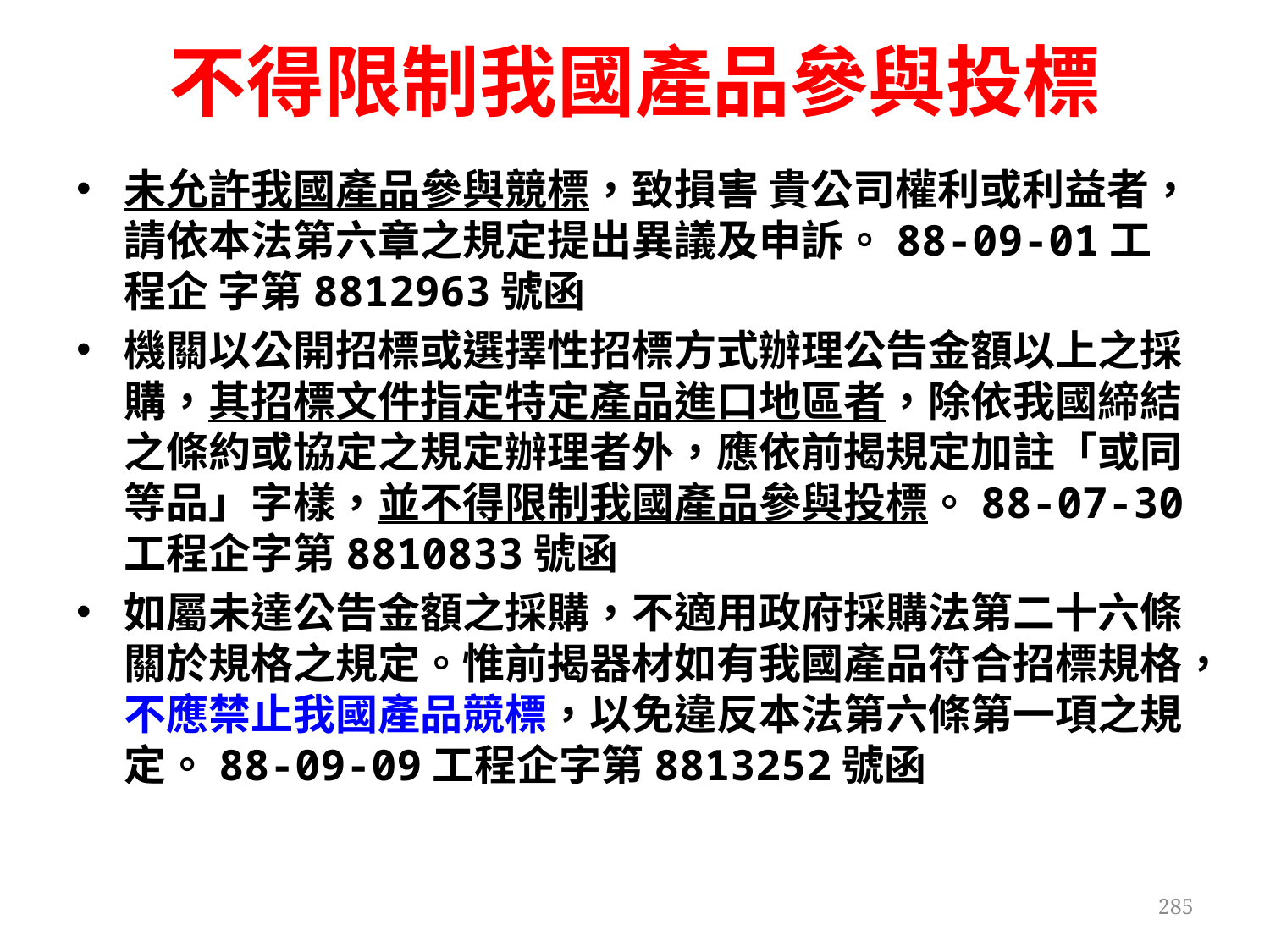

# 不得限制我國產品參與投標
未允許我國產品參與競標，致損害 貴公司權利或利益者，請依本法第六章之規定提出異議及申訴。88-09-01工程企 字第8812963號函
機關以公開招標或選擇性招標方式辦理公告金額以上之採購，其招標文件指定特定產品進口地區者，除依我國締結之條約或協定之規定辦理者外，應依前揭規定加註「或同等品」字樣，並不得限制我國產品參與投標。88-07-30工程企字第8810833號函
如屬未達公告金額之採購，不適用政府採購法第二十六條關於規格之規定。惟前揭器材如有我國產品符合招標規格，不應禁止我國產品競標，以免違反本法第六條第一項之規定。88-09-09工程企字第8813252號函

285